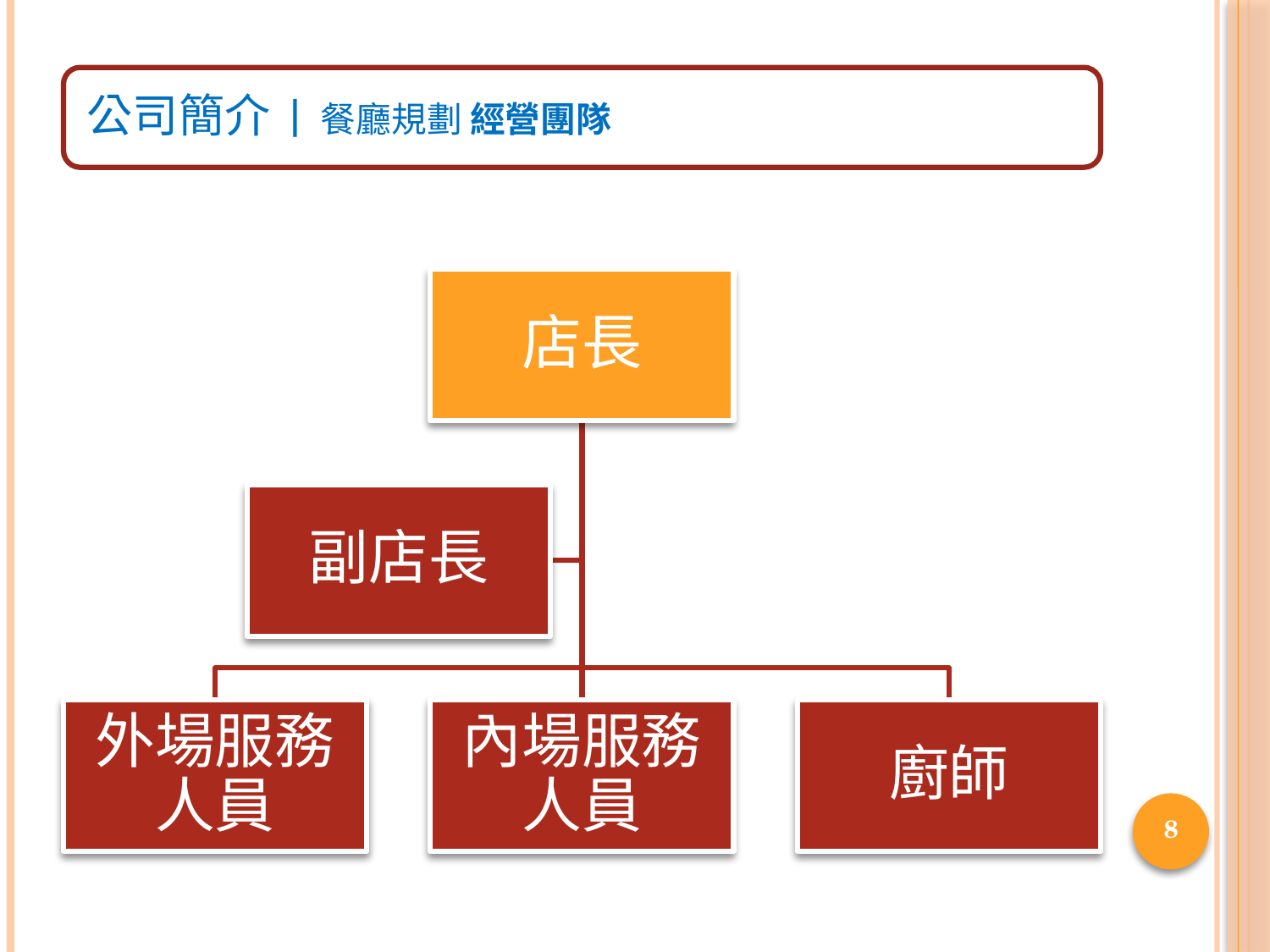

公司簡介|餐廳規劃 經營團隊
店長
外場服務人員
內場服務人員
廚師
副店長
8